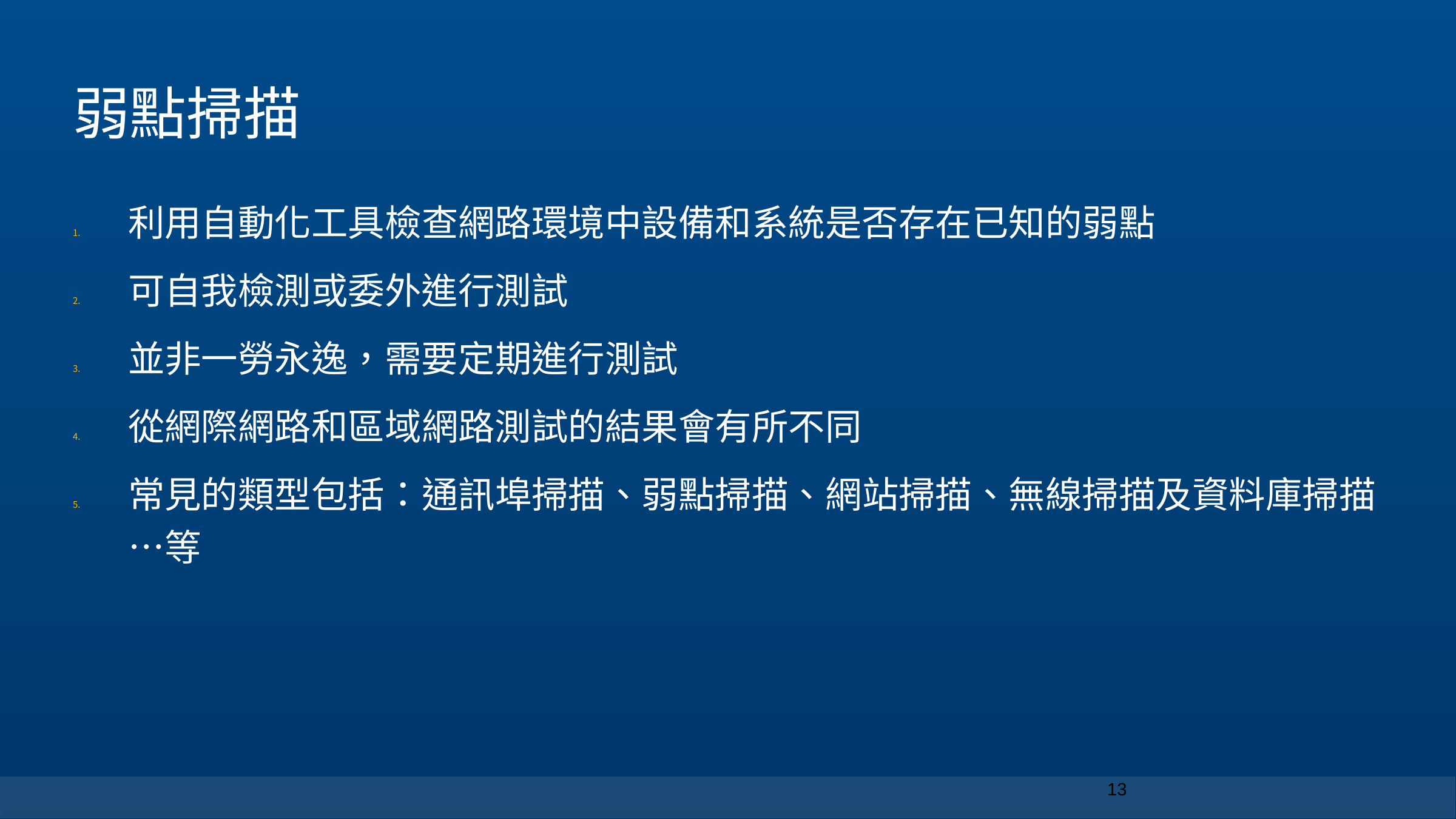

# 弱點掃描
利用自動化工具檢查網路環境中設備和系統是否存在已知的弱點
可自我檢測或委外進行測試
並非一勞永逸，需要定期進行測試
從網際網路和區域網路測試的結果會有所不同
常見的類型包括：通訊埠掃描、弱點掃描、網站掃描、無線掃描及資料庫掃描…等

13